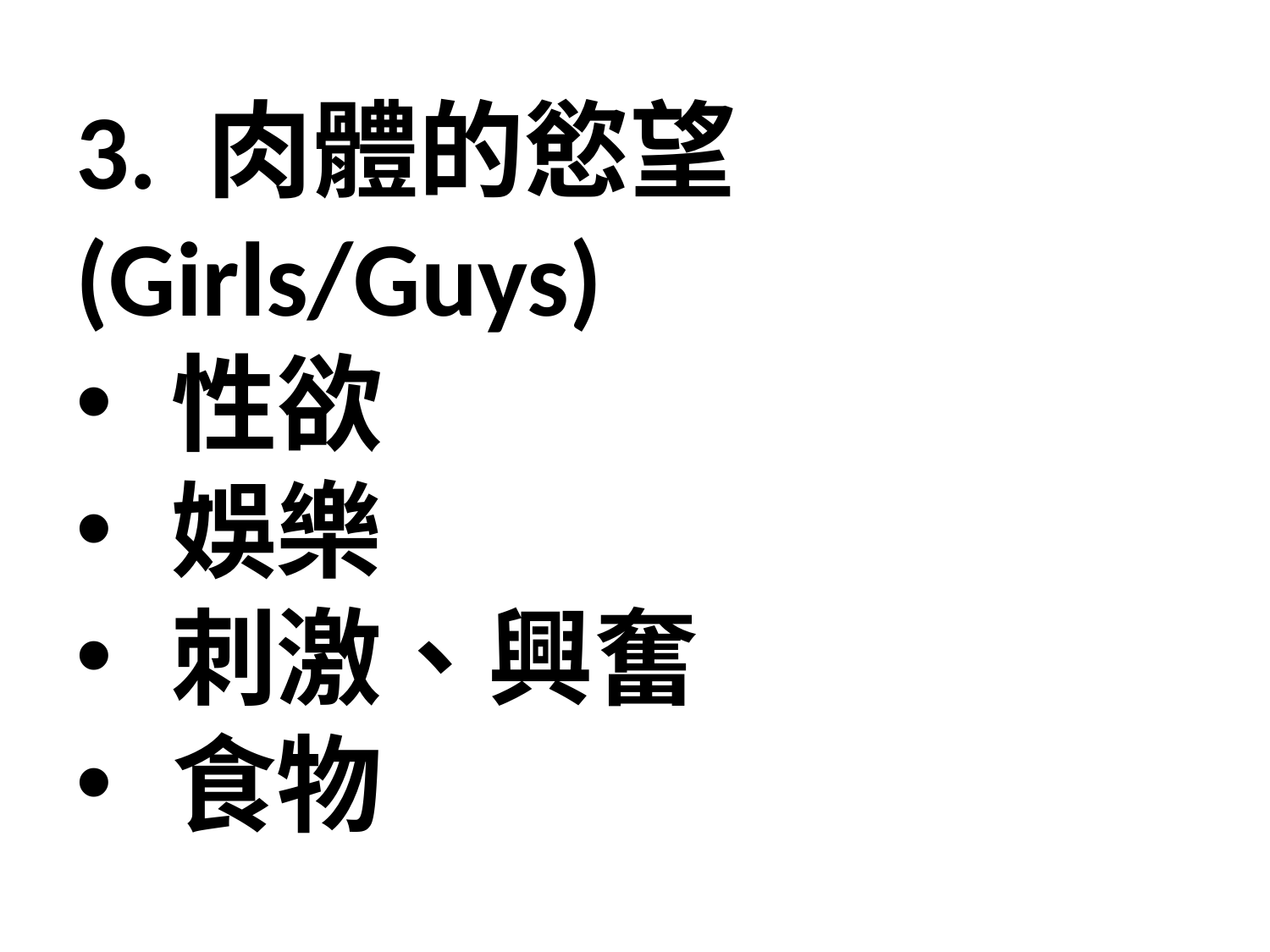

3. 肉體的慾望 (Girls/Guys)
性欲
娛樂
刺激、興奮
食物